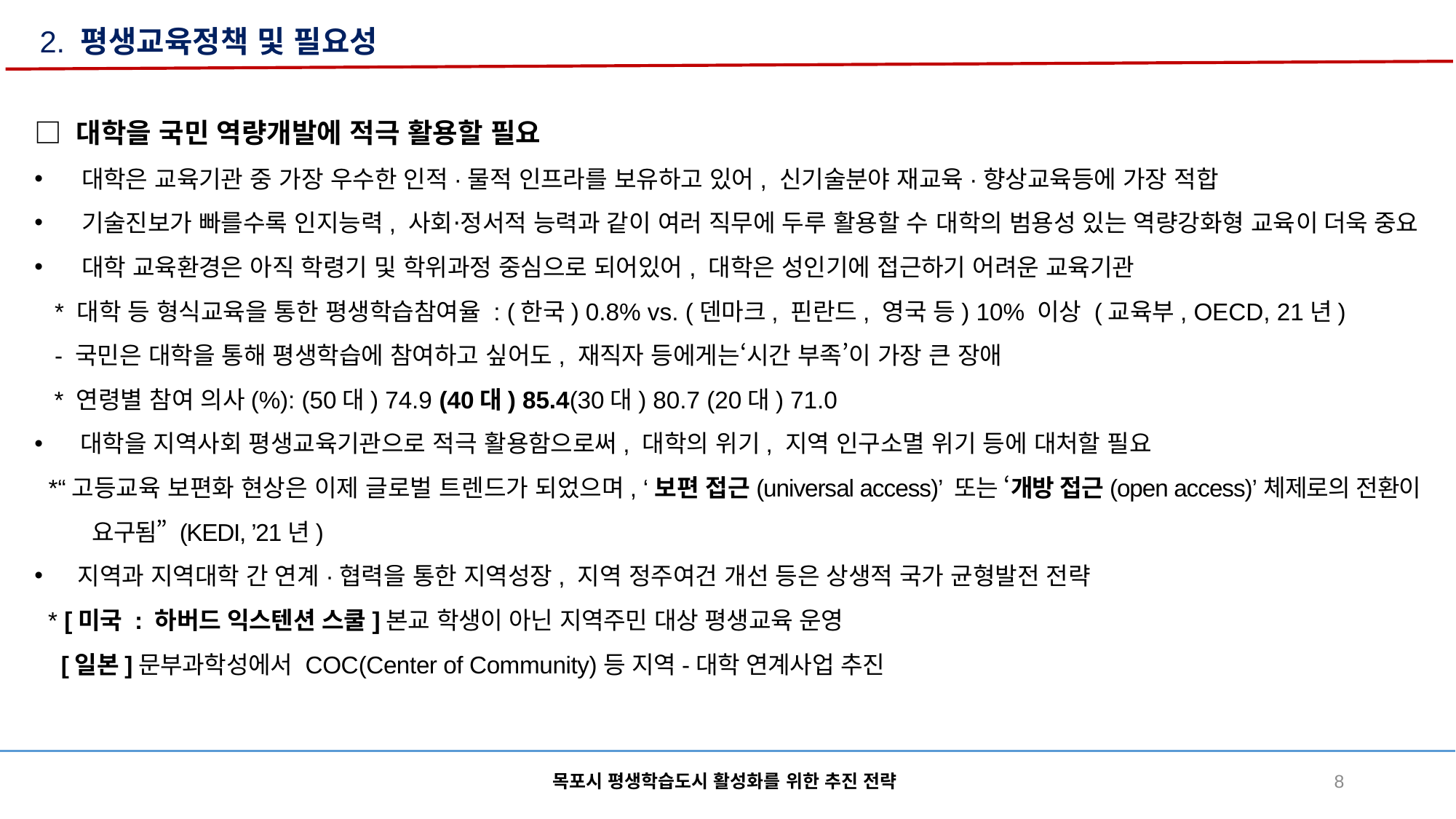

2. 평생교육정책 및 필요성
□ 대학을 국민 역량개발에 적극 활용할 필요
대학은 교육기관 중 가장 우수한 인적·물적 인프라를 보유하고 있어, 신기술분야 재교육·향상교육등에 가장 적합
기술진보가 빠를수록 인지능력, 사회⋅정서적 능력과 같이 여러 직무에 두루 활용할 수 대학의 범용성 있는 역량강화형 교육이 더욱 중요
대학 교육환경은 아직 학령기 및 학위과정 중심으로 되어있어, 대학은 성인기에 접근하기 어려운 교육기관
   * 대학 등 형식교육을 통한 평생학습참여율 : (한국) 0.8% vs. (덴마크, 핀란드, 영국 등) 10% 이상 (교육부, OECD, 21년)
   - 국민은 대학을 통해 평생학습에 참여하고 싶어도, 재직자 등에게는‘시간 부족’이 가장 큰 장애
* 연령별 참여 의사(%): (50대) 74.9 (40대) 85.4(30대) 80.7 (20대) 71.0
대학을 지역사회 평생교육기관으로 적극 활용함으로써, 대학의 위기, 지역 인구소멸 위기 등에 대처할 필요
  *“고등교육 보편화 현상은 이제 글로벌 트렌드가 되었으며, ‘보편 접근(universal access)’ 또는 ‘개방 접근(open access)’체제로의 전환이 요구됨” (KEDI, ’21년)
지역과 지역대학 간 연계·협력을 통한 지역성장, 지역 정주여건 개선 등은 상생적 국가 균형발전 전략
  * [미국 : 하버드 익스텐션 스쿨]본교 학생이 아닌 지역주민 대상 평생교육 운영
    [일본]문부과학성에서 COC(Center of Community)등 지역-대학 연계사업 추진
목포시 평생학습도시 활성화를 위한 추진 전략
8